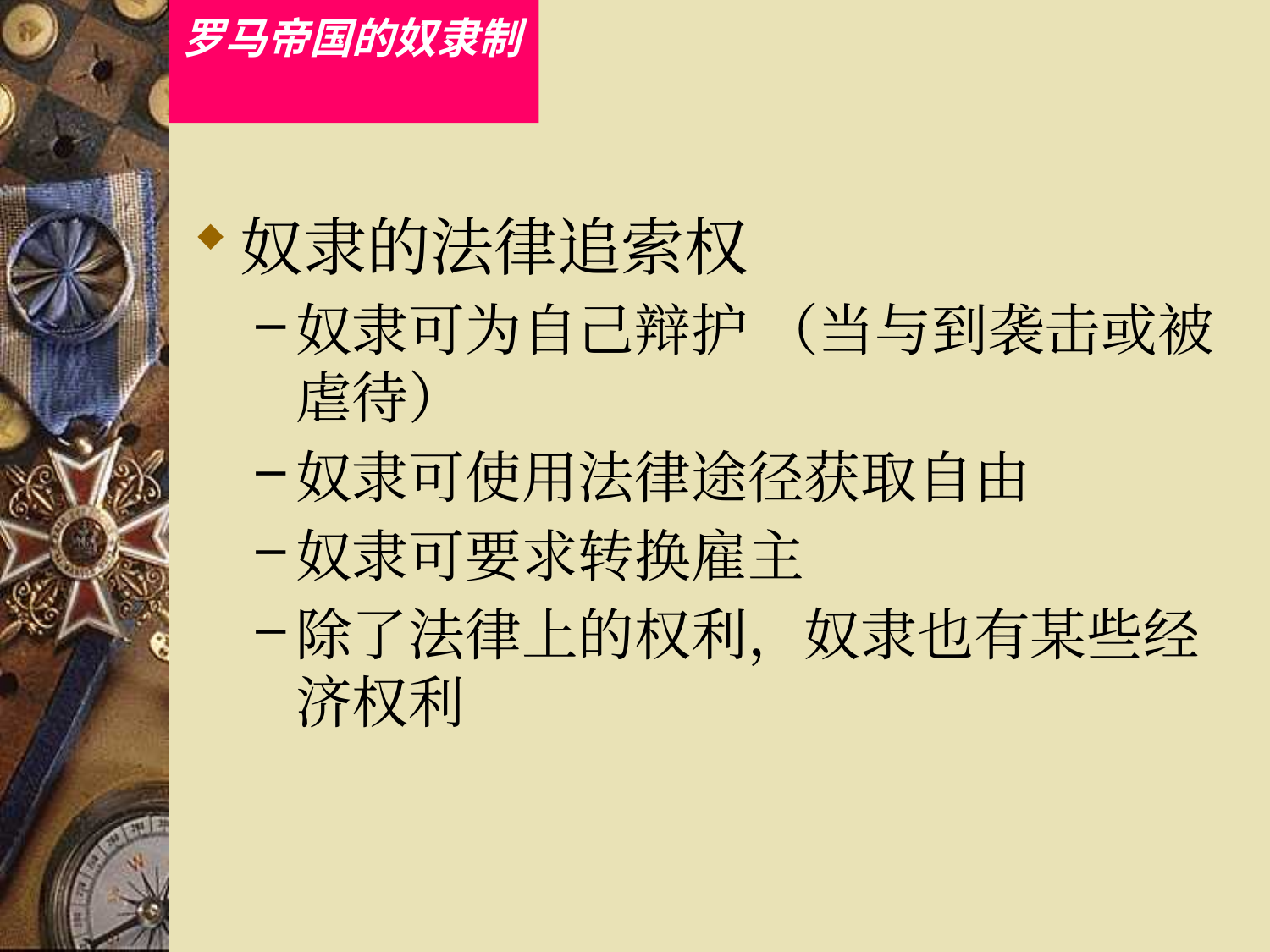

# 罗马帝国的奴隶制
奴隶的法律追索权
奴隶可为自己辩护 （当与到袭击或被虐待）
奴隶可使用法律途径获取自由
奴隶可要求转换雇主
除了法律上的权利，奴隶也有某些经济权利